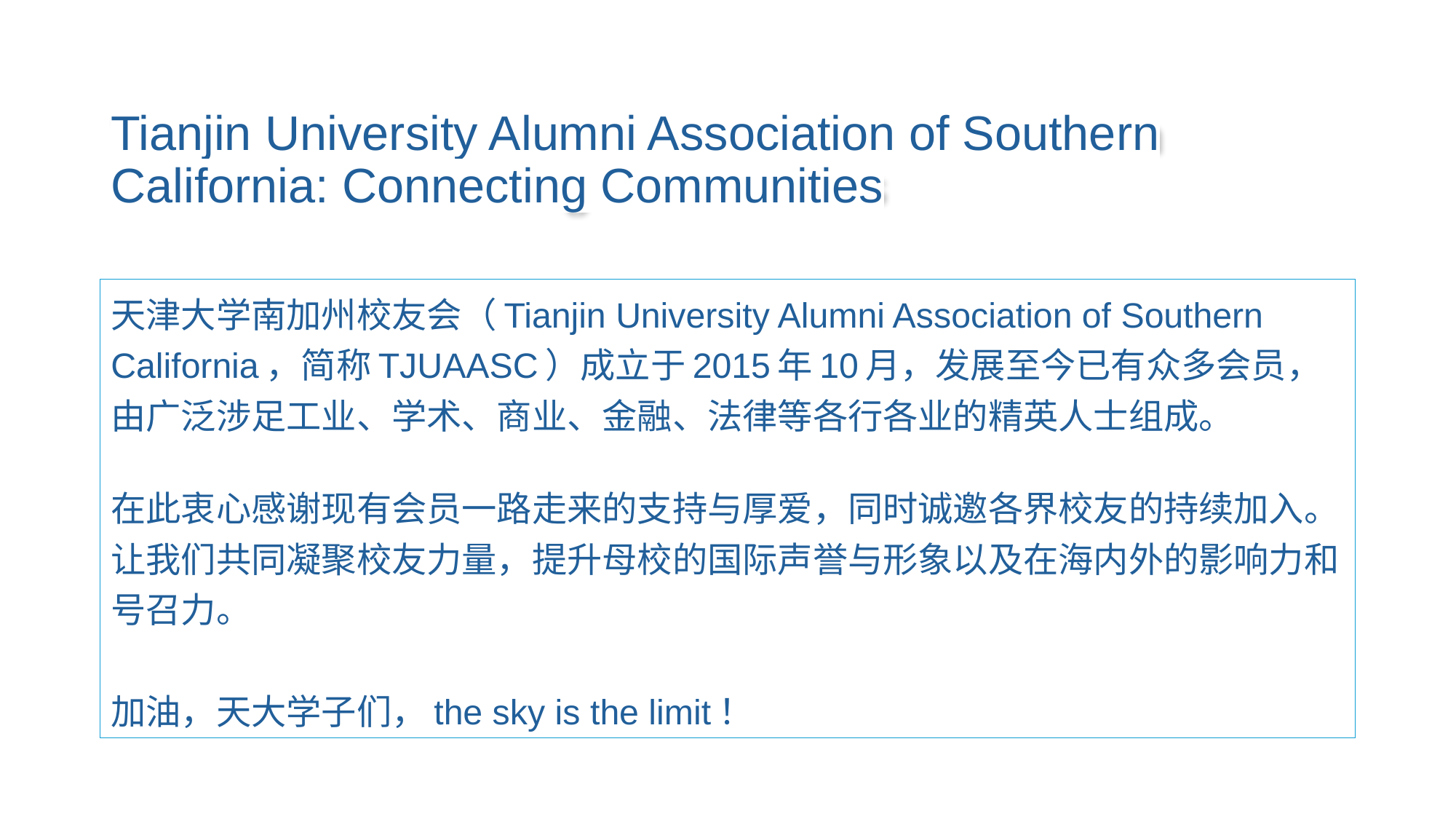

# Tianjin University Alumni Association of Southern California: Connecting Communities
天津大学南加州校友会（Tianjin University Alumni Association of Southern California，简称TJUAASC）成立于2015年10月，发展至今已有众多会员，由广泛涉足工业、学术、商业、金融、法律等各行各业的精英人士组成。
在此衷心感谢现有会员一路走来的支持与厚爱，同时诚邀各界校友的持续加入。让我们共同凝聚校友力量，提升母校的国际声誉与形象以及在海内外的影响力和号召力。
加油，天大学子们，the sky is the limit！